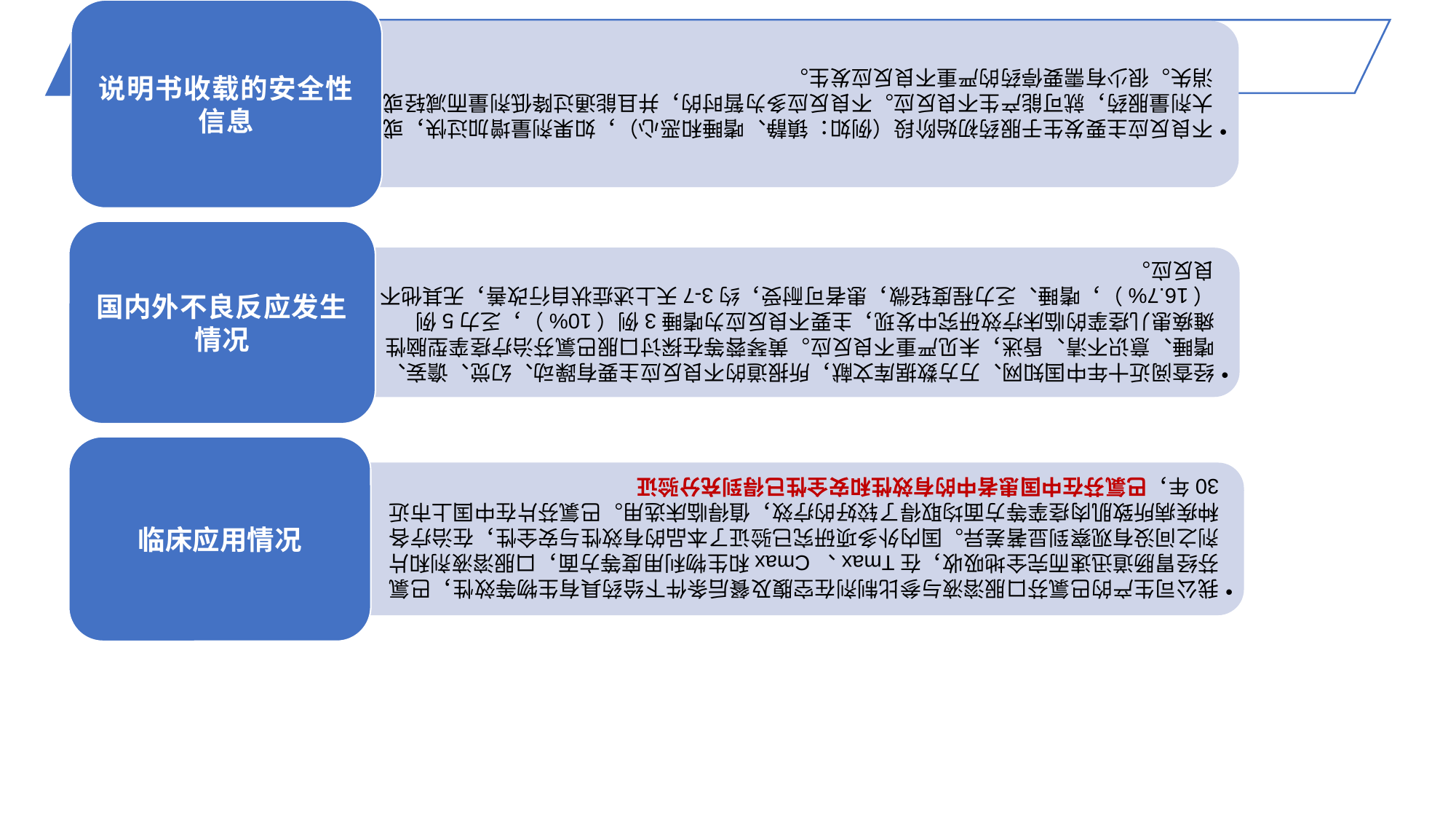

02

安全性
不良反应主要发生于服药初始阶段（例如：镇静、嗜睡和恶心），如果剂量增加过快，或大剂量服药，就可能产生不良反应。不良反应多为暂时的，并且能通过降低剂量而减轻或消失。很少有需要停药的严重不良反应发生。
说明书收载的安全性信息
经查阅近十年中国知网、万方数据库文献，所报道的不良反应主要有躁动、幻觉、谵妄、嗜睡、意识不清、昏迷，未见严重不良反应。黄琴蓉等在探讨口服巴氯芬治疗痉挛型脑性瘫痪患儿痉挛的临床疗效研究中发现，主要不良反应为嗜睡3例（10%），乏力5例（16.7%），嗜睡、乏力程度轻微，患者可耐受，约3-7天上述症状自行改善，无其他不良反应。
国内外不良反应发生情况
我公司生产的巴氯芬口服溶液与参比制剂在空腹及餐后条件下给药具有生物等效性，巴氯芬经胃肠道迅速而完全地吸收，在Tmax、Cmax和生物利用度等方面，口服溶液剂和片剂之间没有观察到显著差异。国内外多项研究已验证了本品的有效性与安全性，在治疗各种疾病所致肌肉痉挛等方面均取得了较好的疗效，值得临床选用。巴氯芬片在中国上市近30年，巴氯芬在中国患者中的有效性和安全性已得到充分验证
临床应用情况